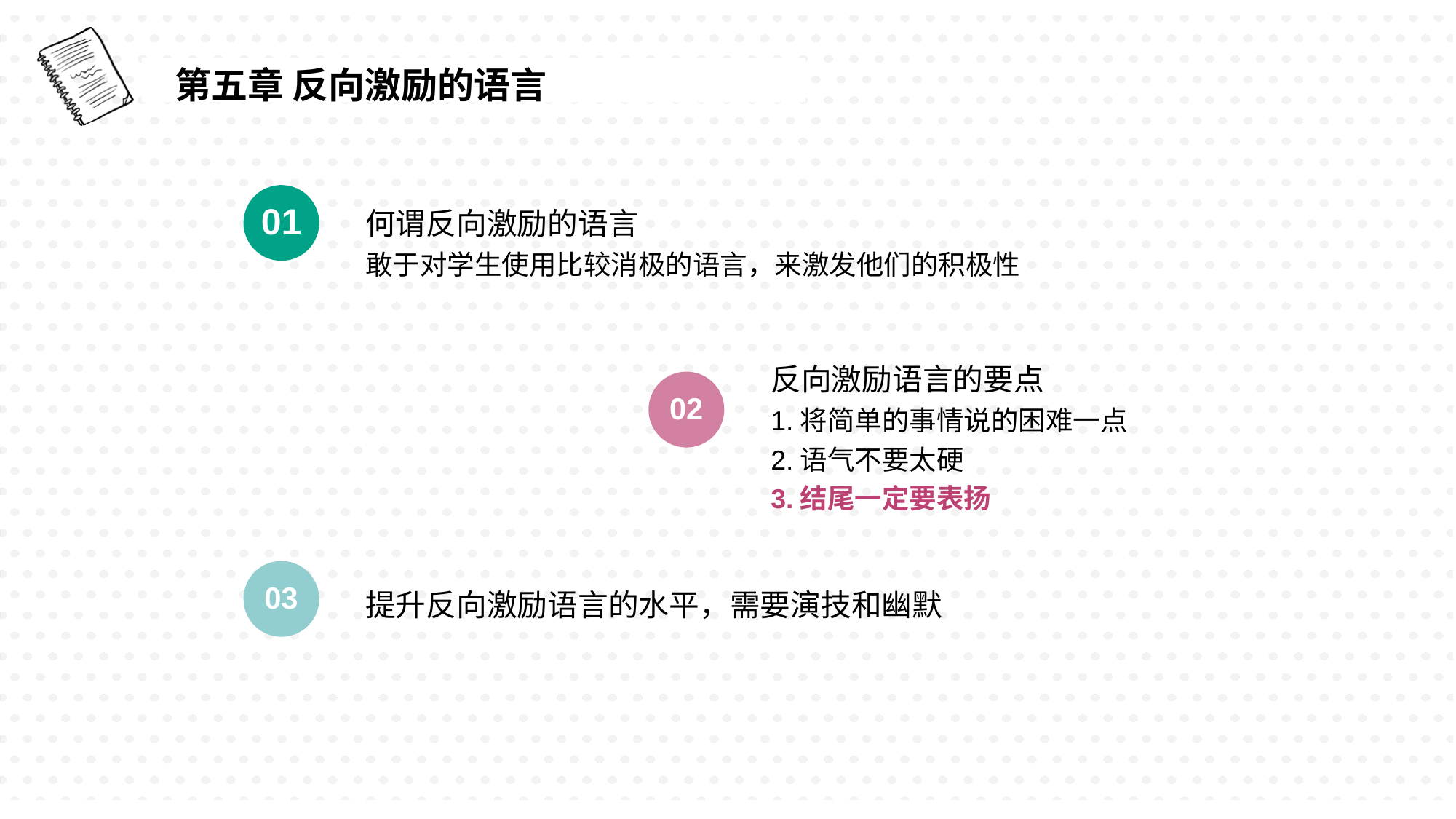

第五章 反向激励的语言

01
何谓反向激励的语言
敢于对学生使用比较消极的语言，来激发他们的积极性
反向激励语言的要点
1.将简单的事情说的困难一点
2.语气不要太硬
3.结尾一定要表扬
02
03
提升反向激励语言的水平，需要演技和幽默